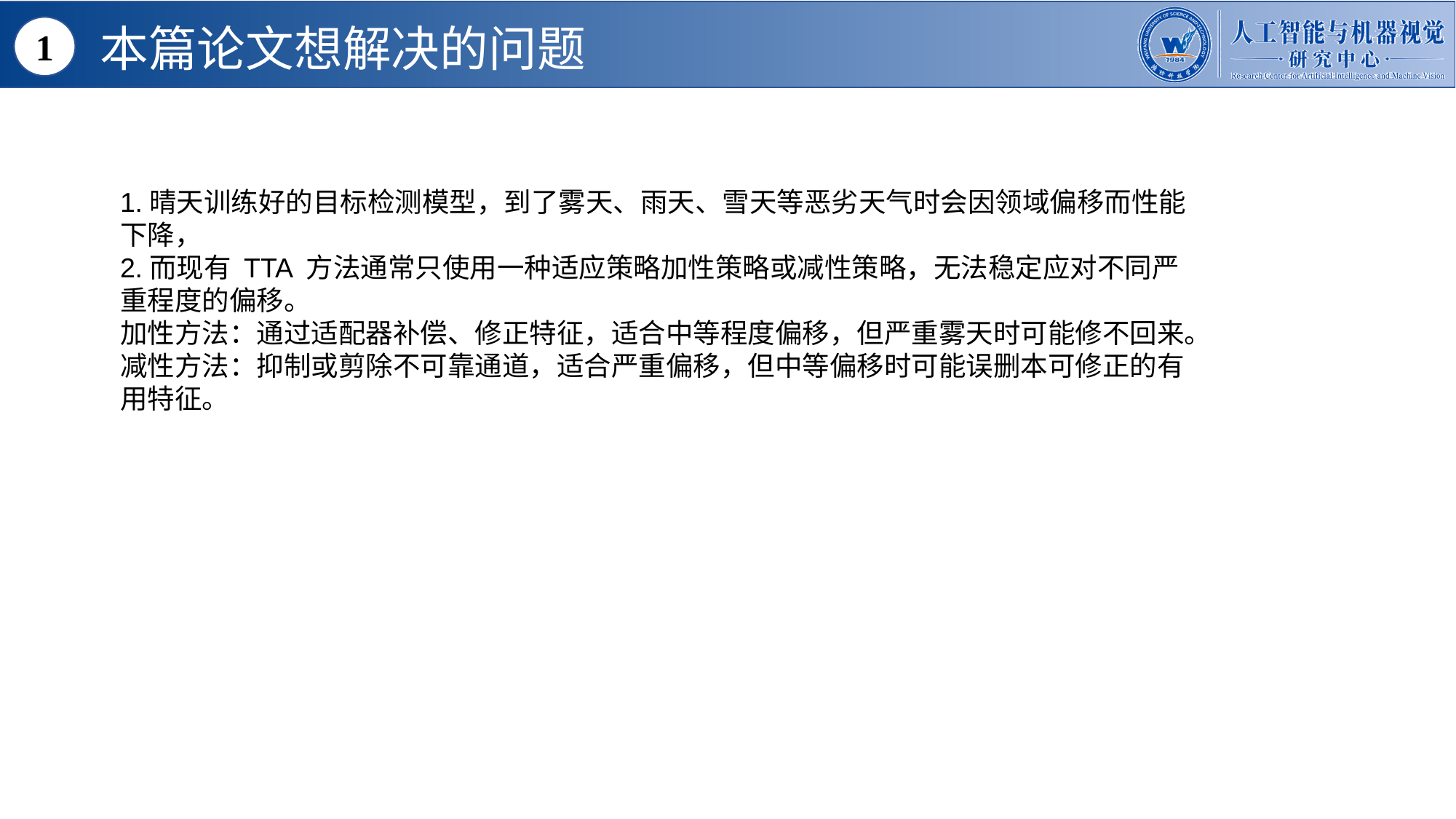

本篇论文想解决的问题
1
1.晴天训练好的目标检测模型，到了雾天、雨天、雪天等恶劣天气时会因领域偏移而性能下降，
2.而现有 TTA 方法通常只使用一种适应策略加性策略或减性策略，无法稳定应对不同严重程度的偏移。
加性方法：通过适配器补偿、修正特征，适合中等程度偏移，但严重雾天时可能修不回来。
减性方法：抑制或剪除不可靠通道，适合严重偏移，但中等偏移时可能误删本可修正的有用特征。
4
Your Title